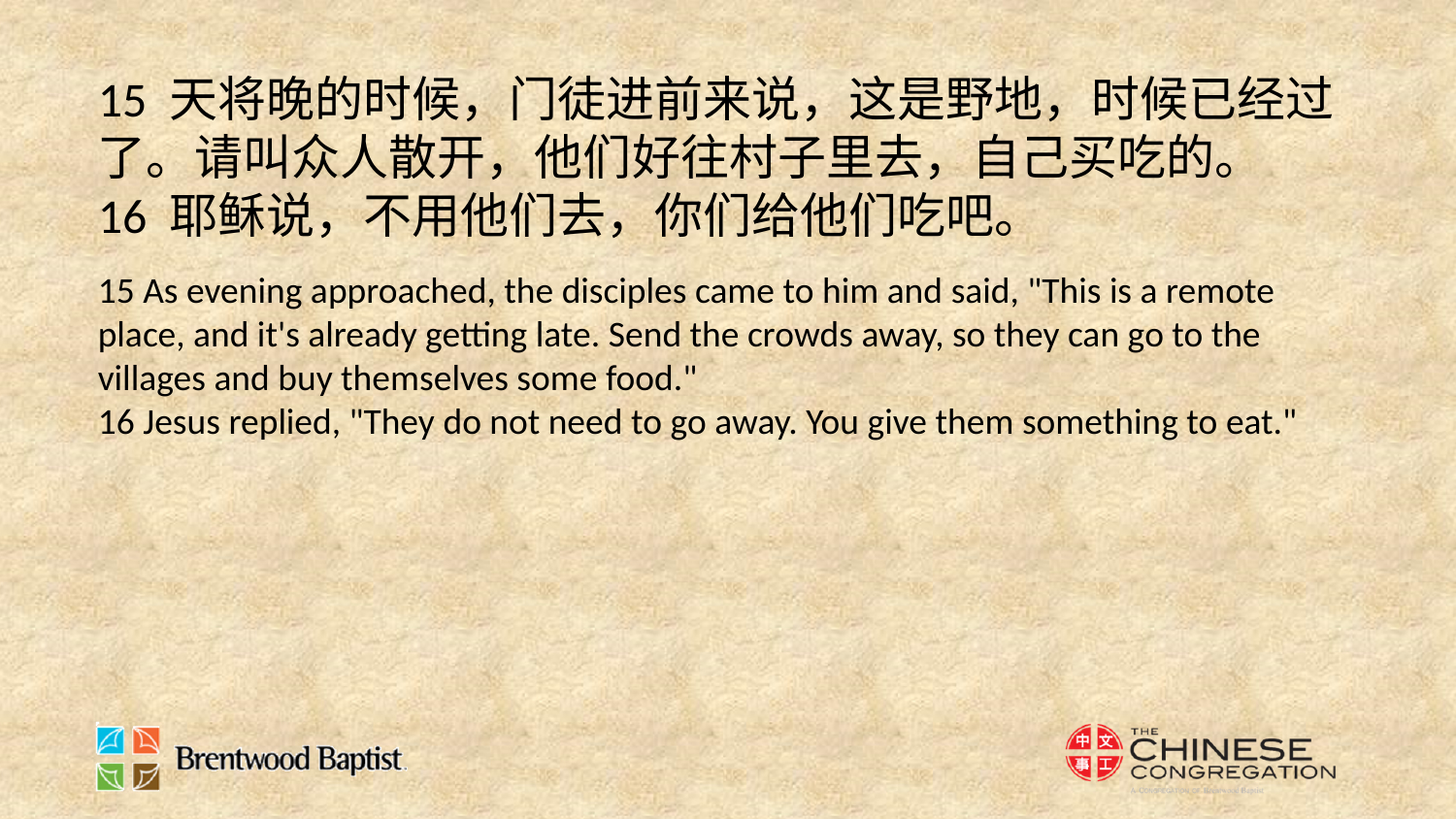

15 天将晚的时候，门徒进前来说，这是野地，时候已经过了。请叫众人散开，他们好往村子里去，自己买吃的。
16 耶稣说，不用他们去，你们给他们吃吧。

15 As evening approached, the disciples came to him and said, "This is a remote place, and it's already getting late. Send the crowds away, so they can go to the villages and buy themselves some food."
16 Jesus replied, "They do not need to go away. You give them something to eat."